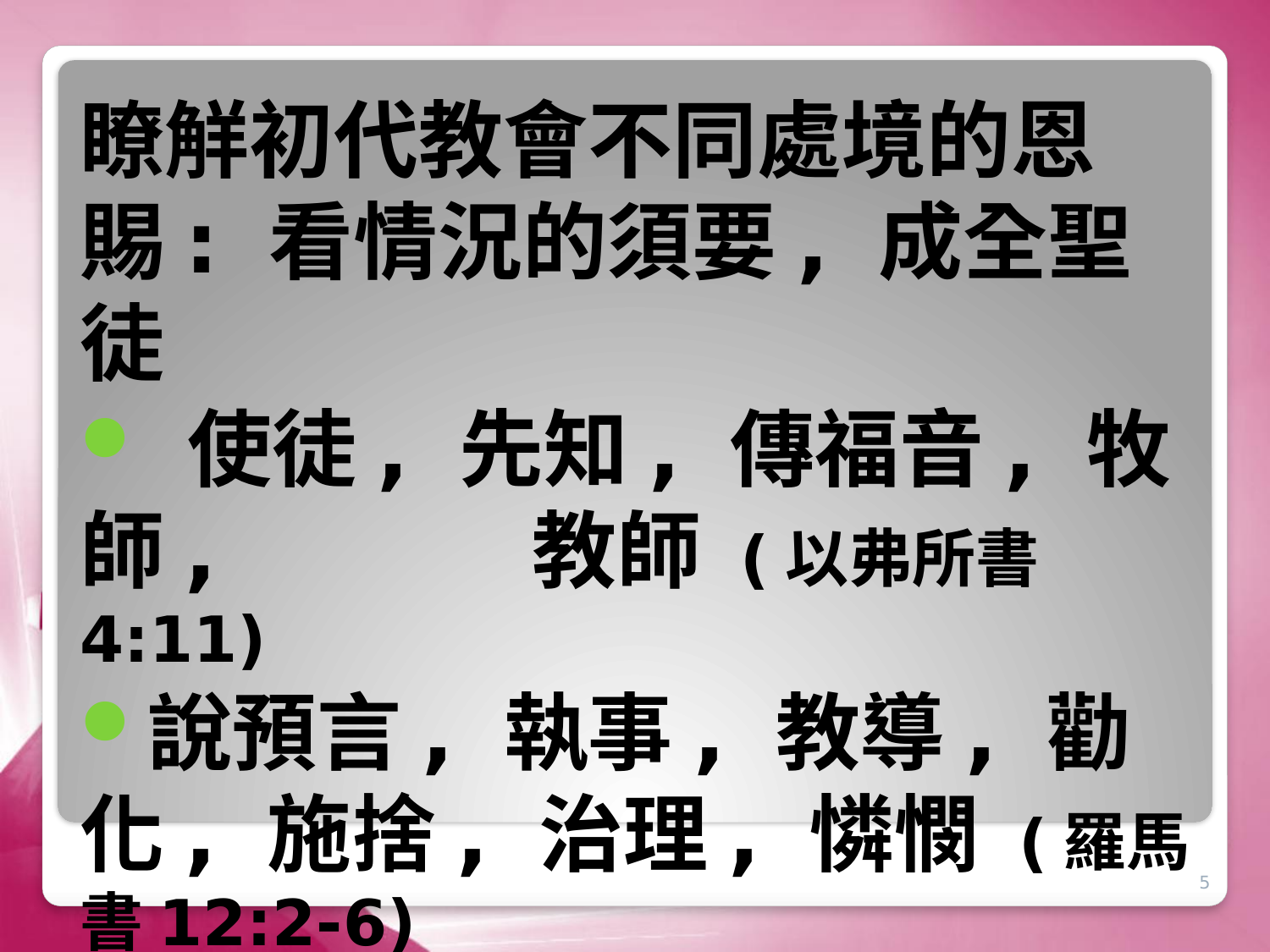

瞭觧初代教會不同處境的恩賜: 看情況的須要, 成全聖徒
 使徒, 先知, 傳福音, 牧師,          教師 (以弗所書 4:11)
說預言, 執事, 教導, 勸化, 施捨, 治理, 憐憫 (羅馬書12:2-6)

5